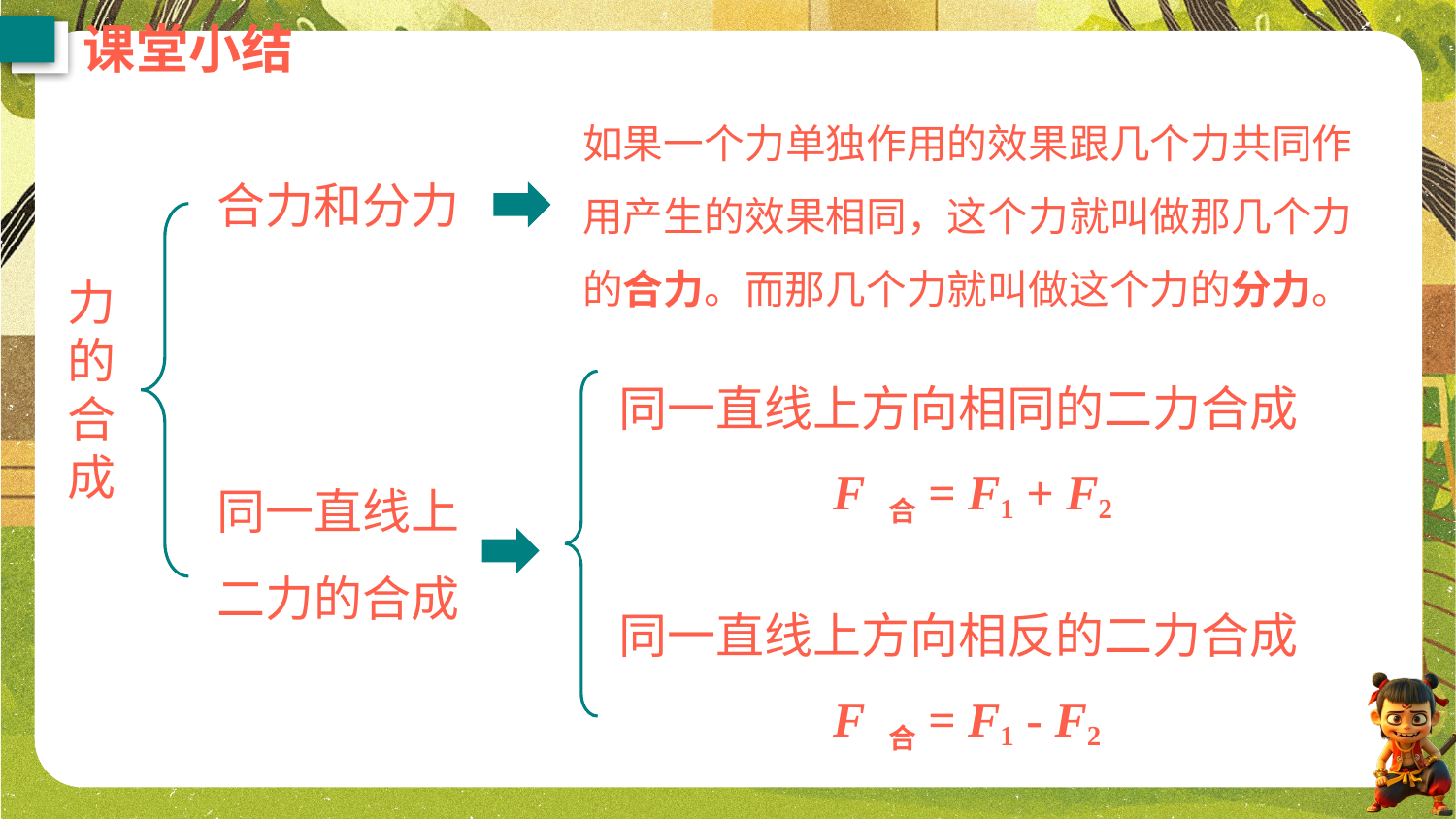

课堂小结

如果一个力单独作用的效果跟几个力共同作用产生的效果相同，这个力就叫做那几个力的合力。而那几个力就叫做这个力的分力。
合力和分力

力的合成
同一直线上方向相同的二力合成

F 合= F1 + F2
同一直线上二力的合成

同一直线上方向相反的二力合成
F 合= F1 - F2